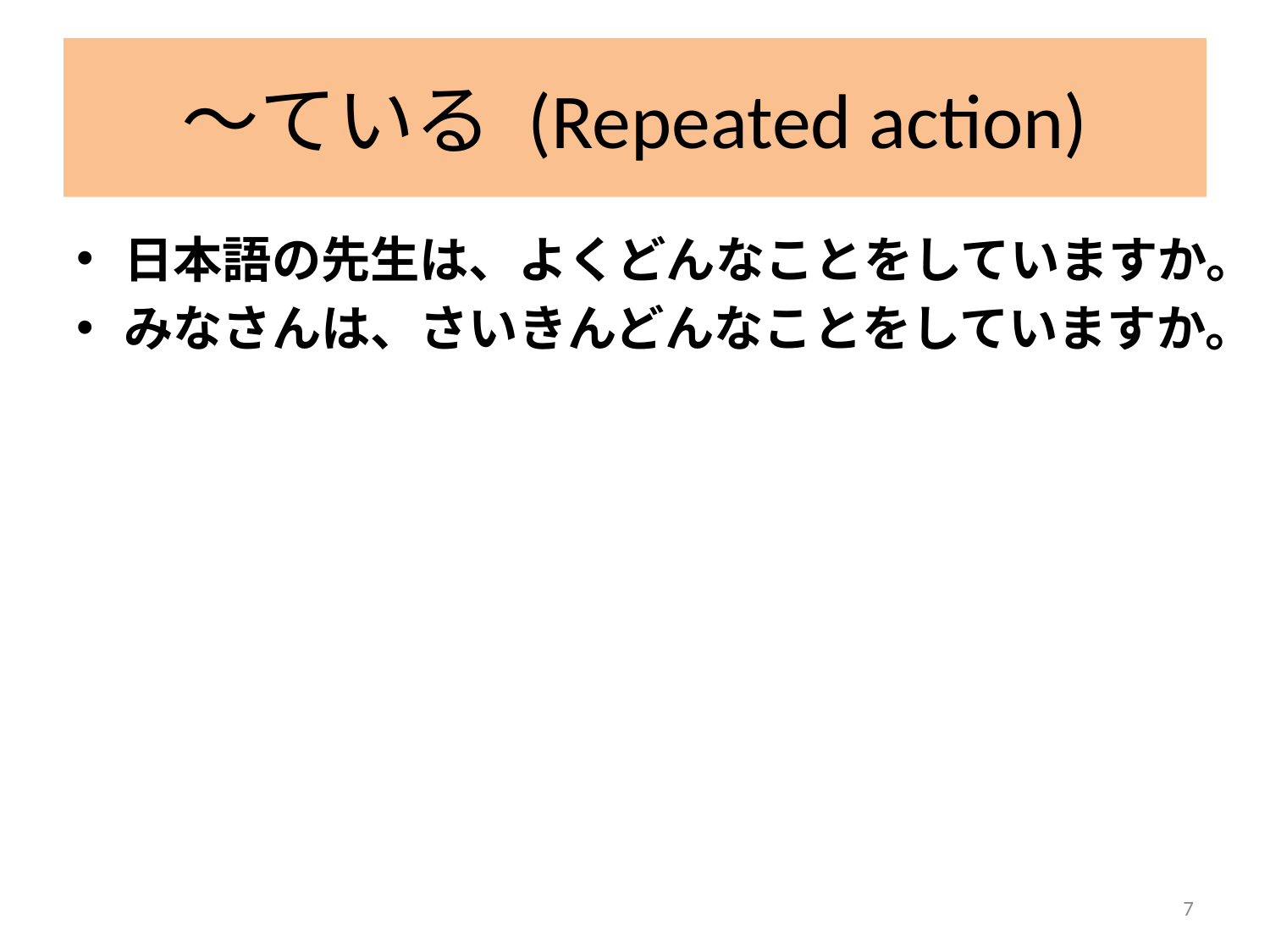

# ～ている (Repeated action)
日本語の先生は、よくどんなことをしていますか。
みなさんは、さいきんどんなことをしていますか。
7